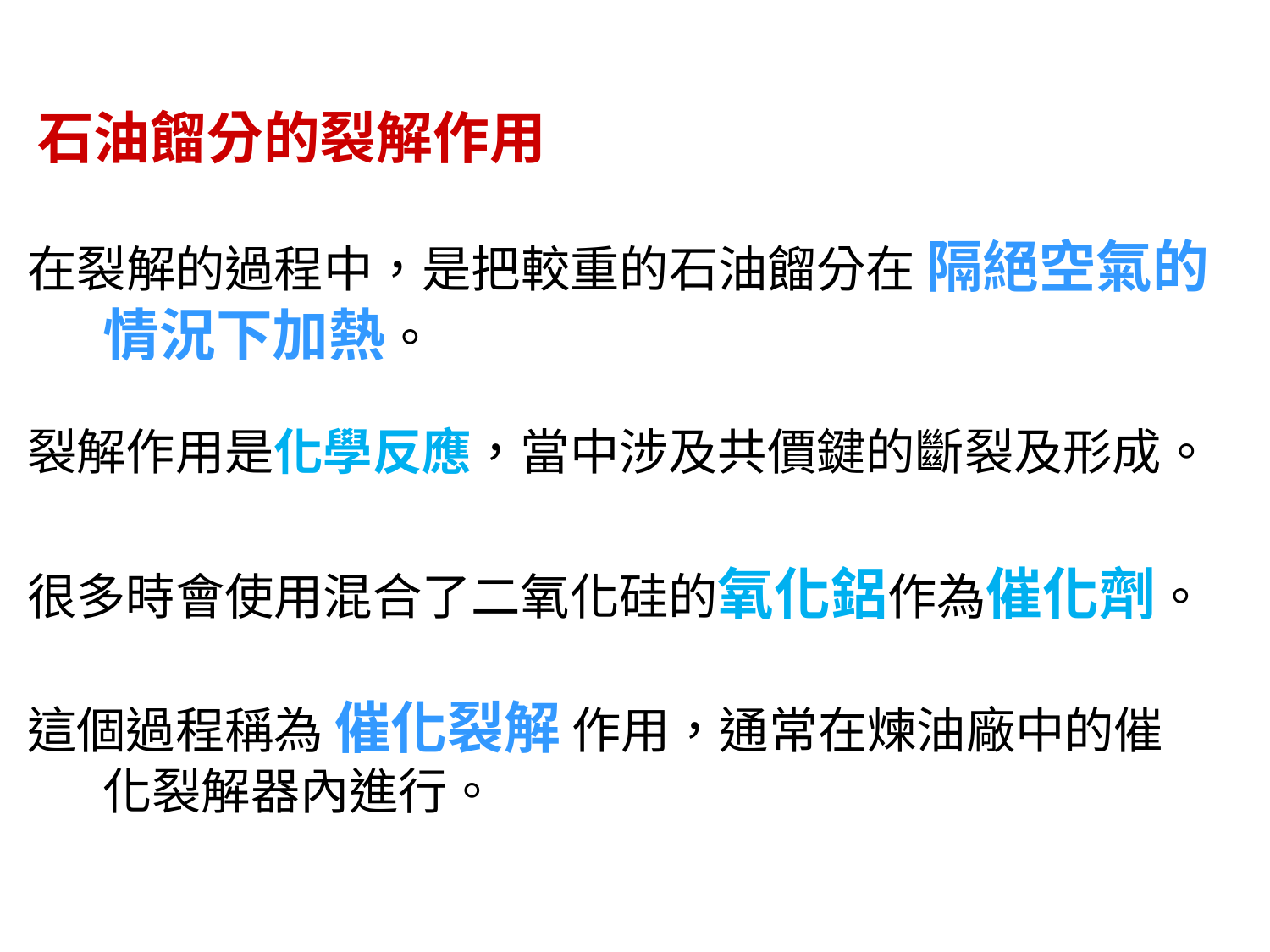

石油餾分的裂解作用
在裂解的過程中，是把較重的石油餾分在 隔絕空氣的情況下加熱。
裂解作用是化學反應，當中涉及共價鍵的斷裂及形成。
很多時會使用混合了二氧化硅的氧化鋁作為催化劑。
這個過程稱為 催化裂解 作用，通常在煉油廠中的催化裂解器內進行。